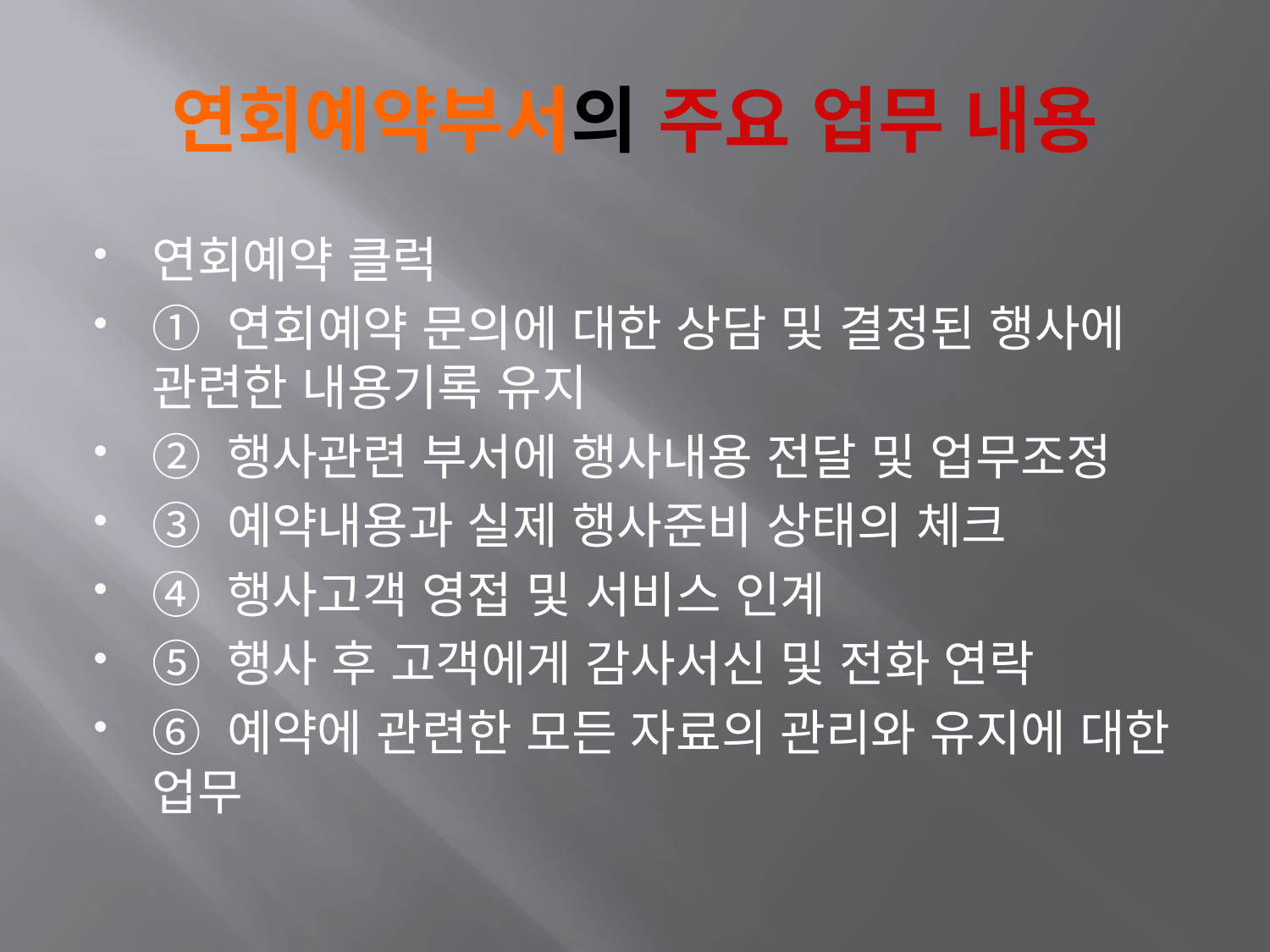

# 연회예약부서의 주요 업무 내용
연회예약 클럭
① 연회예약 문의에 대한 상담 및 결정된 행사에 관련한 내용기록 유지
② 행사관련 부서에 행사내용 전달 및 업무조정
③ 예약내용과 실제 행사준비 상태의 체크
④ 행사고객 영접 및 서비스 인계
⑤ 행사 후 고객에게 감사서신 및 전화 연락
⑥ 예약에 관련한 모든 자료의 관리와 유지에 대한 업무